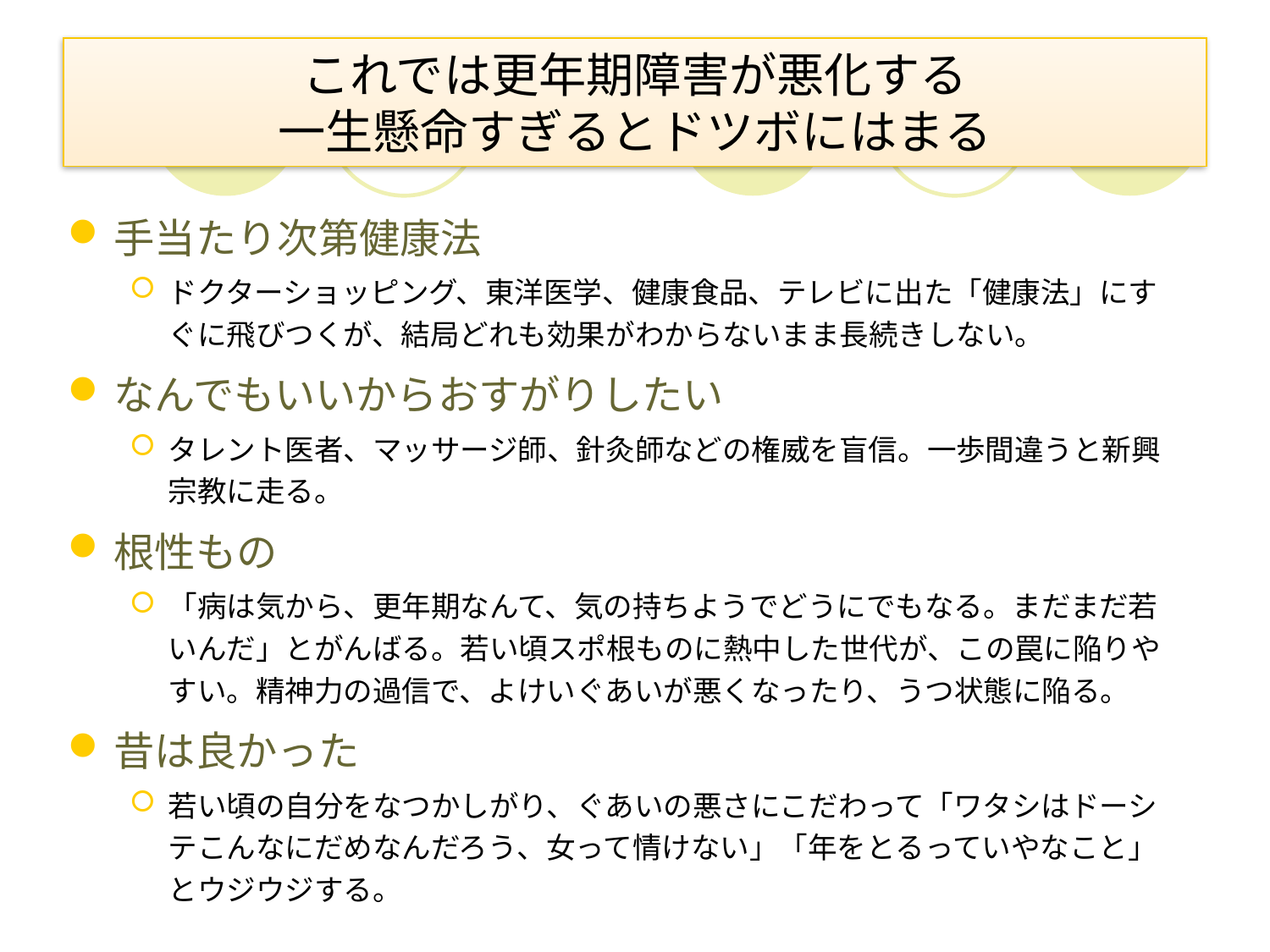

# これでは更年期障害が悪化する 一生懸命すぎるとドツボにはまる
手当たり次第健康法
ドクターショッピング、東洋医学、健康食品、テレビに出た「健康法」にすぐに飛びつくが、結局どれも効果がわからないまま長続きしない。
なんでもいいからおすがりしたい
タレント医者、マッサージ師、針灸師などの権威を盲信。一歩間違うと新興宗教に走る。
根性もの
「病は気から、更年期なんて、気の持ちようでどうにでもなる。まだまだ若いんだ」とがんばる。若い頃スポ根ものに熱中した世代が、この罠に陥りやすい。精神力の過信で、よけいぐあいが悪くなったり、うつ状態に陥る。
昔は良かった
若い頃の自分をなつかしがり、ぐあいの悪さにこだわって「ワタシはドーシテこんなにだめなんだろう、女って情けない」「年をとるっていやなこと」とウジウジする。